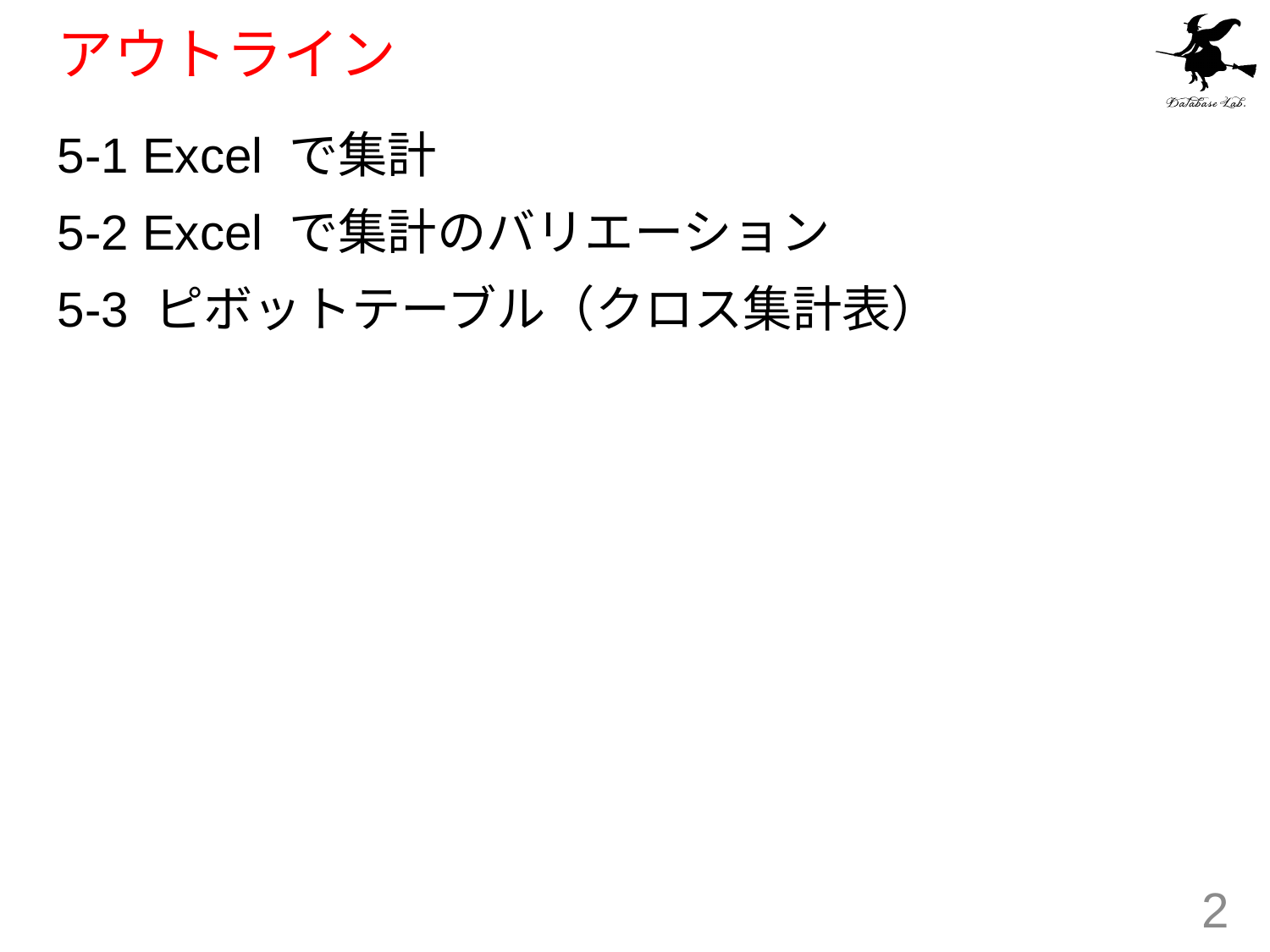

# アウトライン
5-1 Excel で集計
5-2 Excel で集計のバリエーション
5-3 ピボットテーブル（クロス集計表）
2